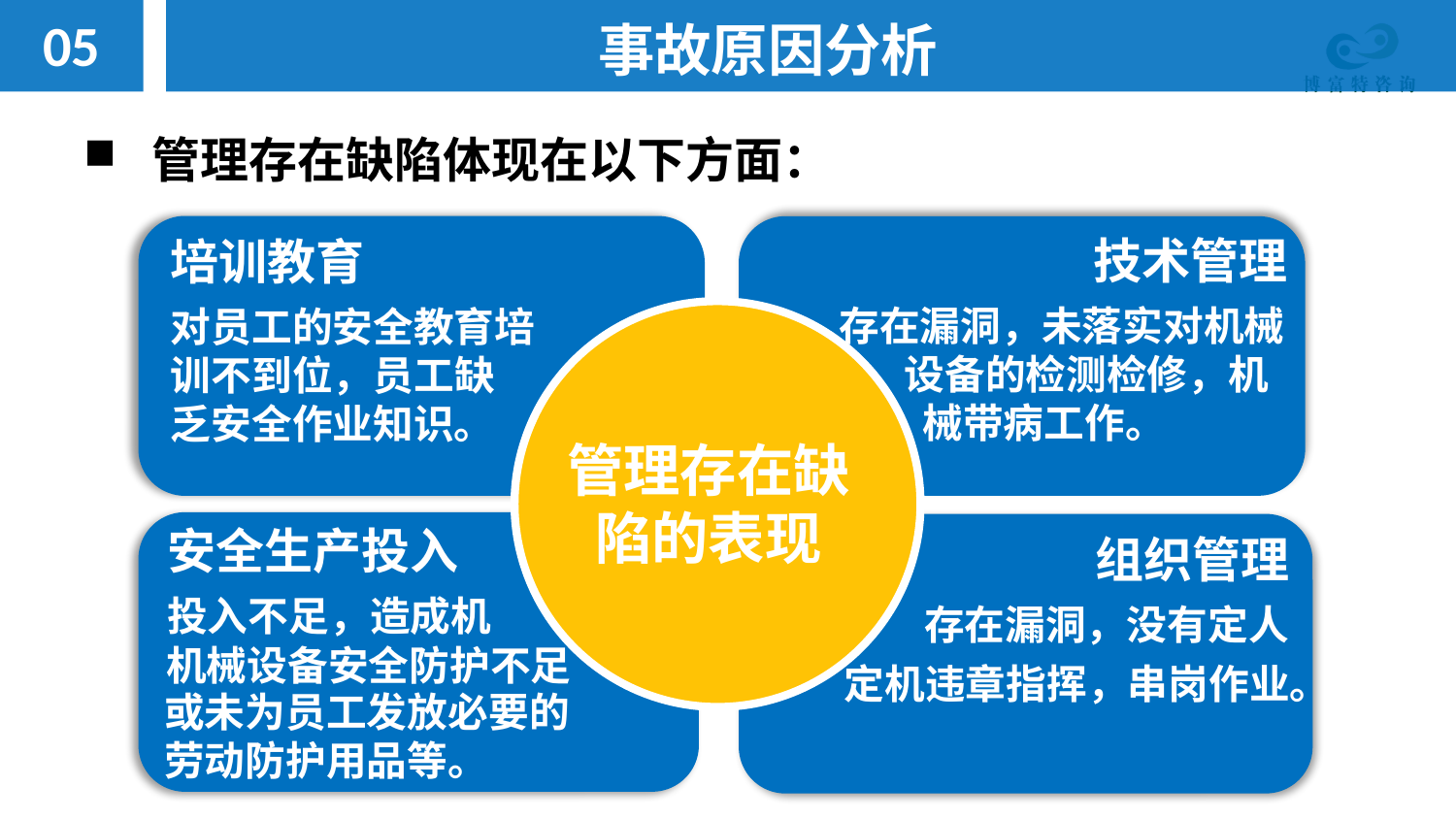

05
事故原因分析
  管理存在缺陷体现在以下方面：

技术管理
存在漏洞，未落实对机械
      设备的检测检修，机
        械带病工作。
培训教育
对员工的安全教育培
训不到位，员工缺
乏安全作业知识。

管理存在缺陷的表现

安全生产投入
投入不足，造成机

组织管理
存在漏洞，没有定人
定机违章指挥，串岗作业。
或未为员工发放必要的劳动防护用品等。
机械设备安全防护不足